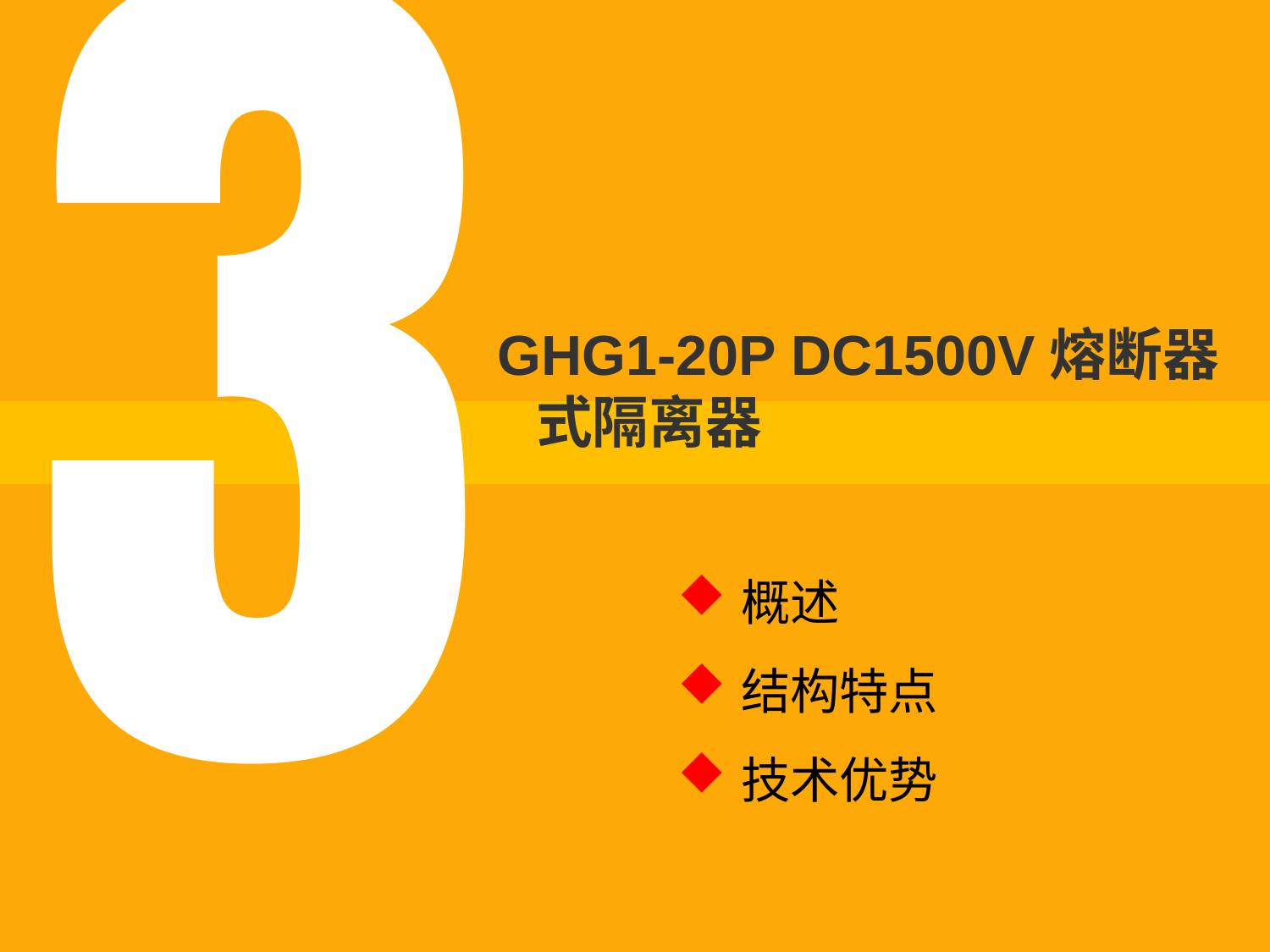

3
GHG1-20P DC1500V熔断器    式隔离器

概述
结构特点
技术优势